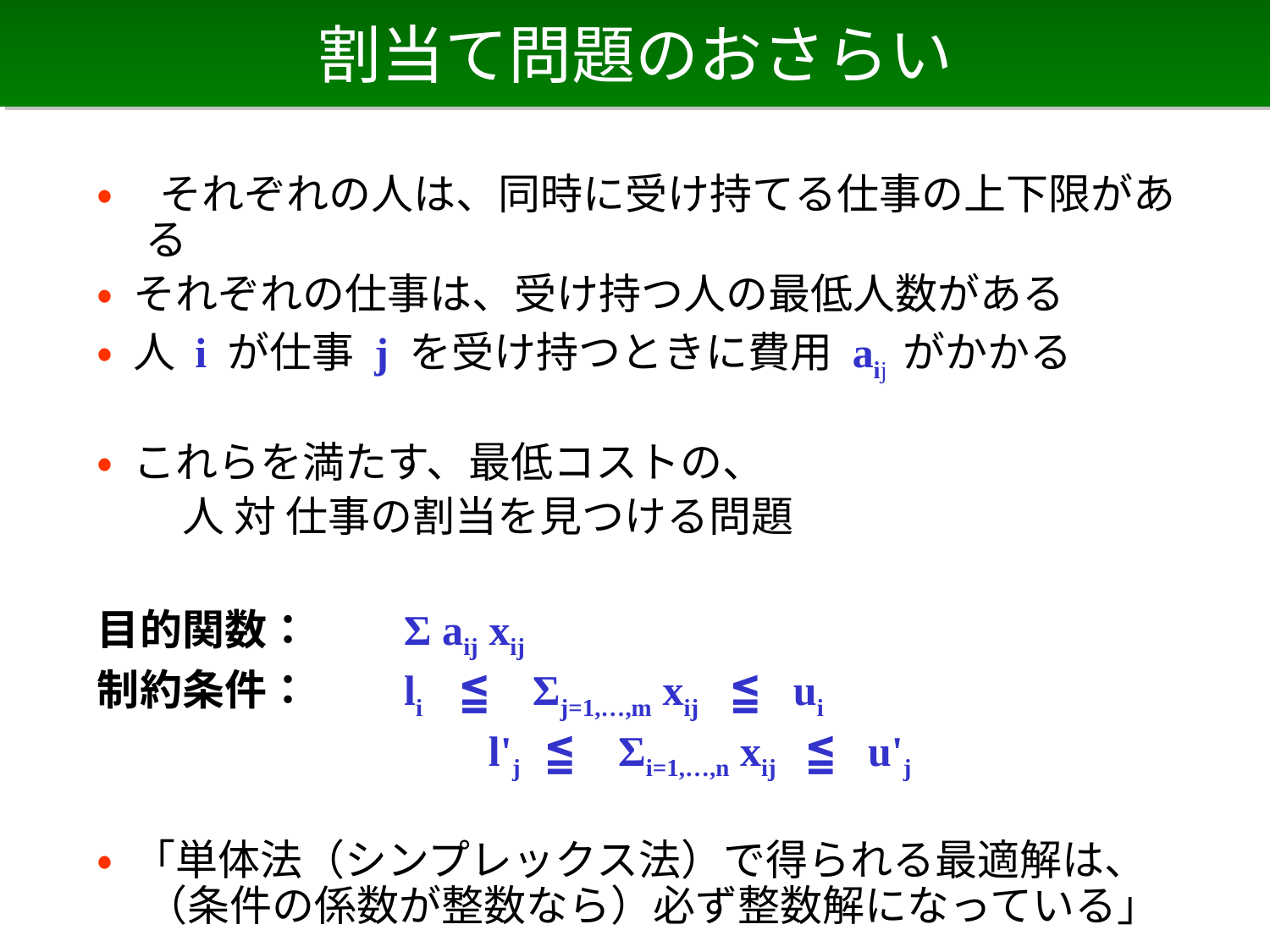

# 割当て問題のおさらい
• それぞれの人は、同時に受け持てる仕事の上下限がある
• それぞれの仕事は、受け持つ人の最低人数がある
• 人 i が仕事 j を受け持つときに費用 aij がかかる

• これらを満たす、最低コストの、
　　人 対 仕事の割当を見つける問題

目的関数：　　Σ aij xij
制約条件：　　li      ≦    Σj=1,…,m xij   ≦   ui
　　　　　　　　　l'j    ≦    Σi=1,…,n xij    ≦   u'j

• 「単体法（シンプレックス法）で得られる最適解は、（条件の係数が整数なら）必ず整数解になっている」